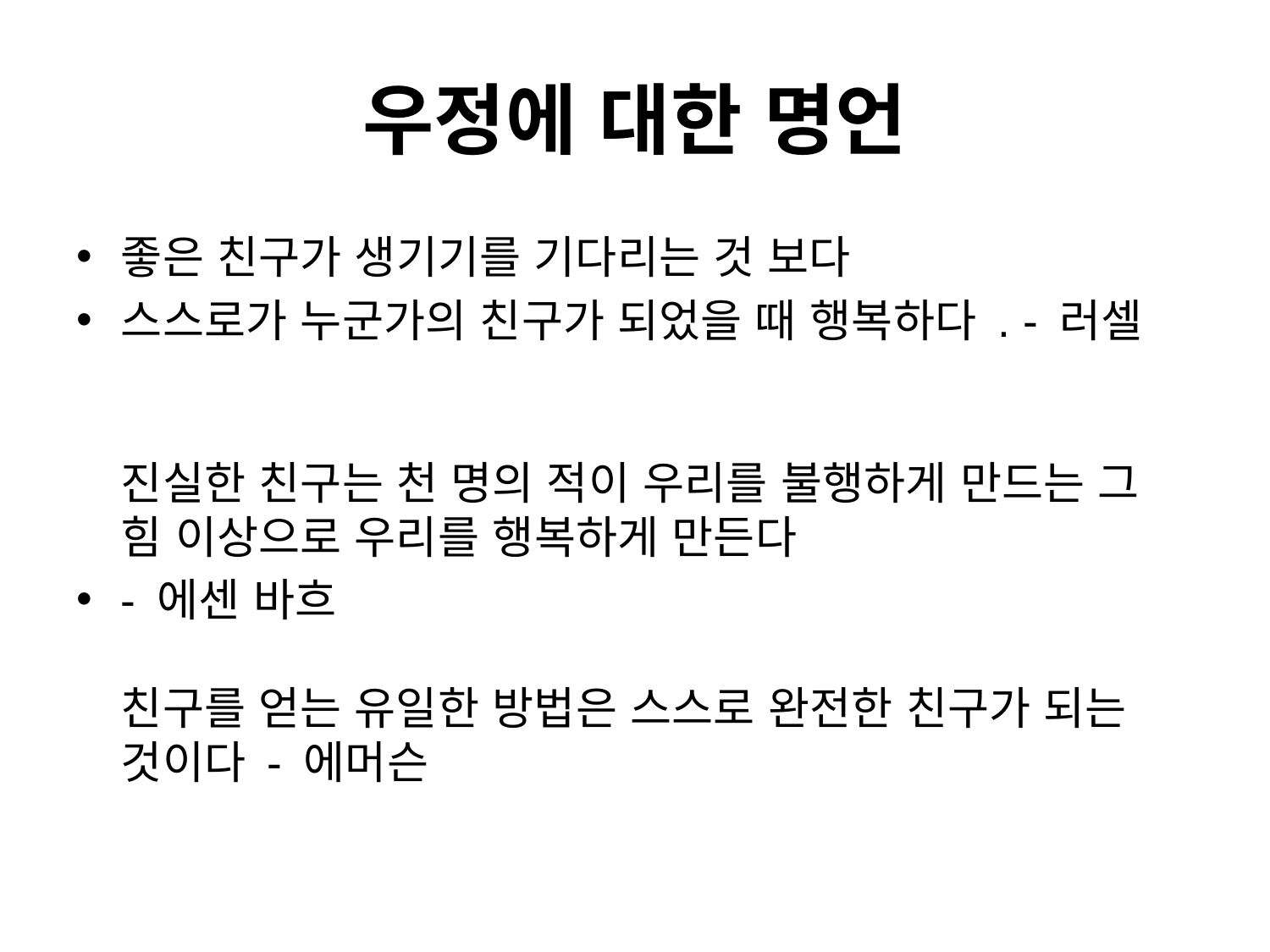

# 우정에 대한 명언
좋은 친구가 생기기를 기다리는 것 보다
스스로가 누군가의 친구가 되었을 때 행복하다 . - 러셀
진실한 친구는 천 명의 적이 우리를 불행하게 만드는 그 힘 이상으로 우리를 행복하게 만든다
- 에센 바흐
친구를 얻는 유일한 방법은 스스로 완전한 친구가 되는 것이다 - 에머슨